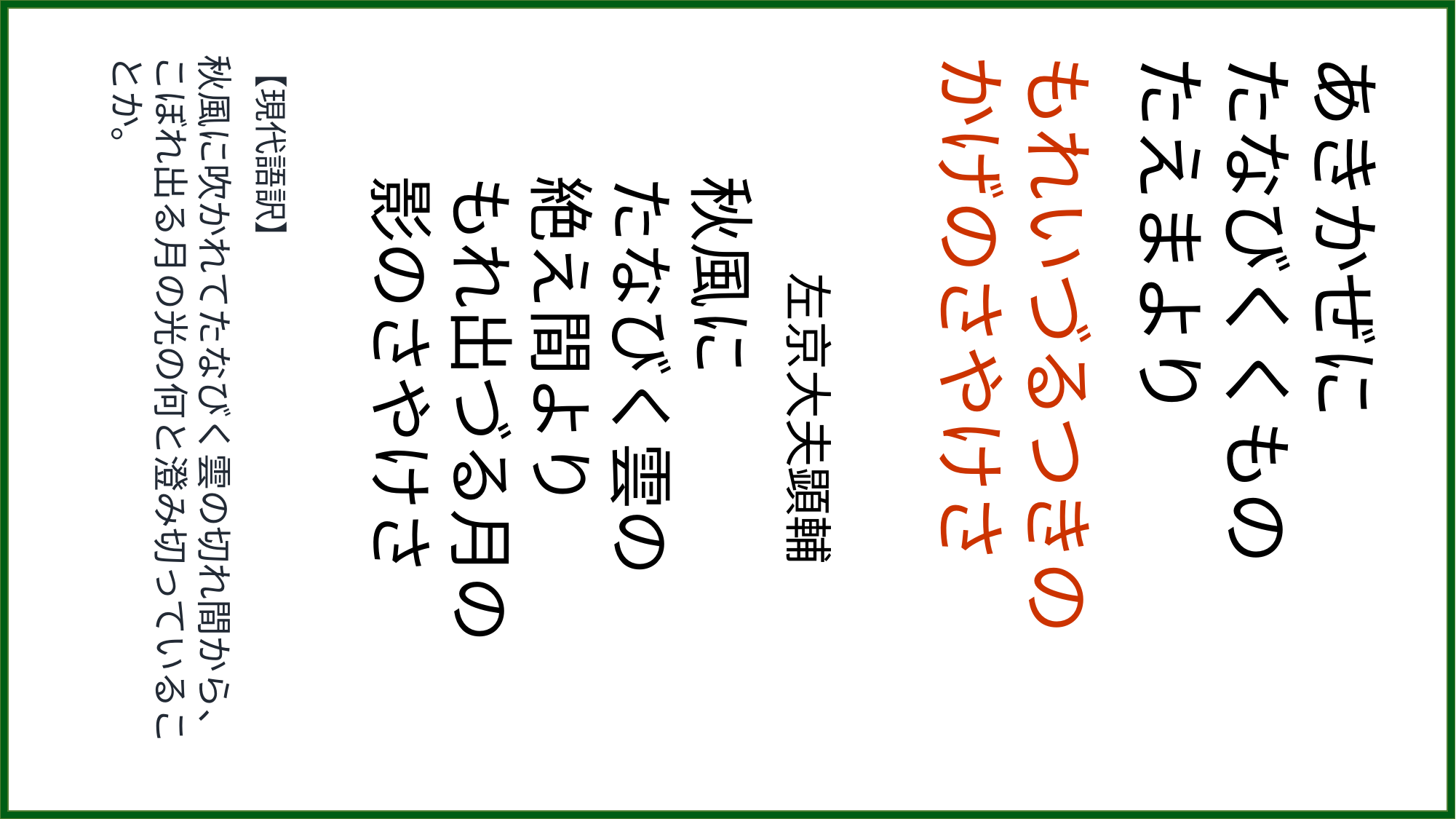

【現代語訳】

秋風に吹かれてたなびく雲の切れ間から、こぼれ出る月の光の何と澄み切っていることか。
　　左京大夫顕輔

秋風に
たなびく雲の
絶え間より
もれ出づる月の
影のさやけさ
もれいづるつきの
かげのさやけさ
あきかぜに
たなびくくもの
たえまより